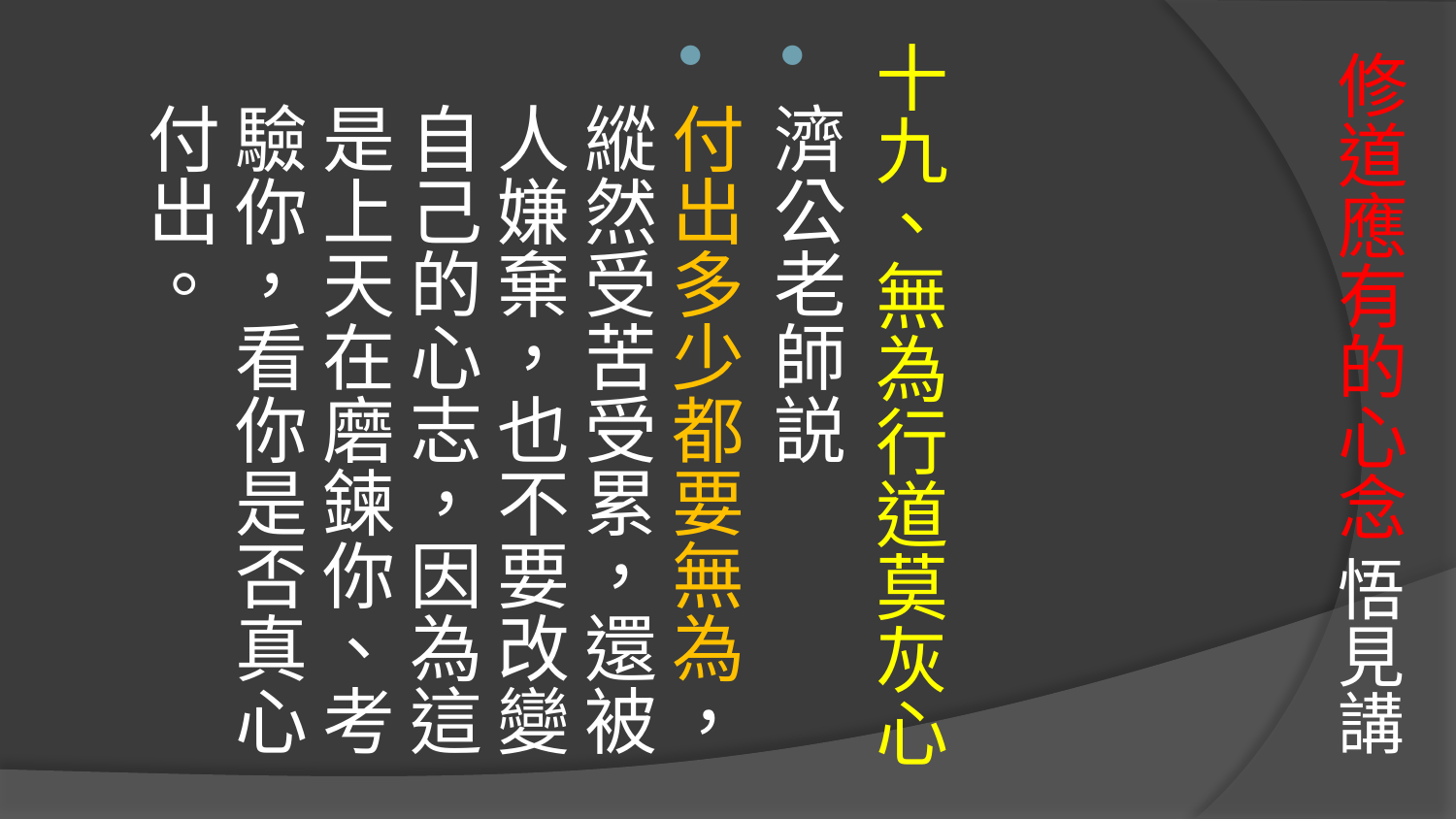

# 修道應有的心念 悟見講
十九、無為行道莫灰心
濟公老師説
付出多少都要無為，縱然受苦受累，還被人嫌棄，也不要改變自己的心志，因為這是上天在磨鍊你、考驗你，看你是否真心付出。